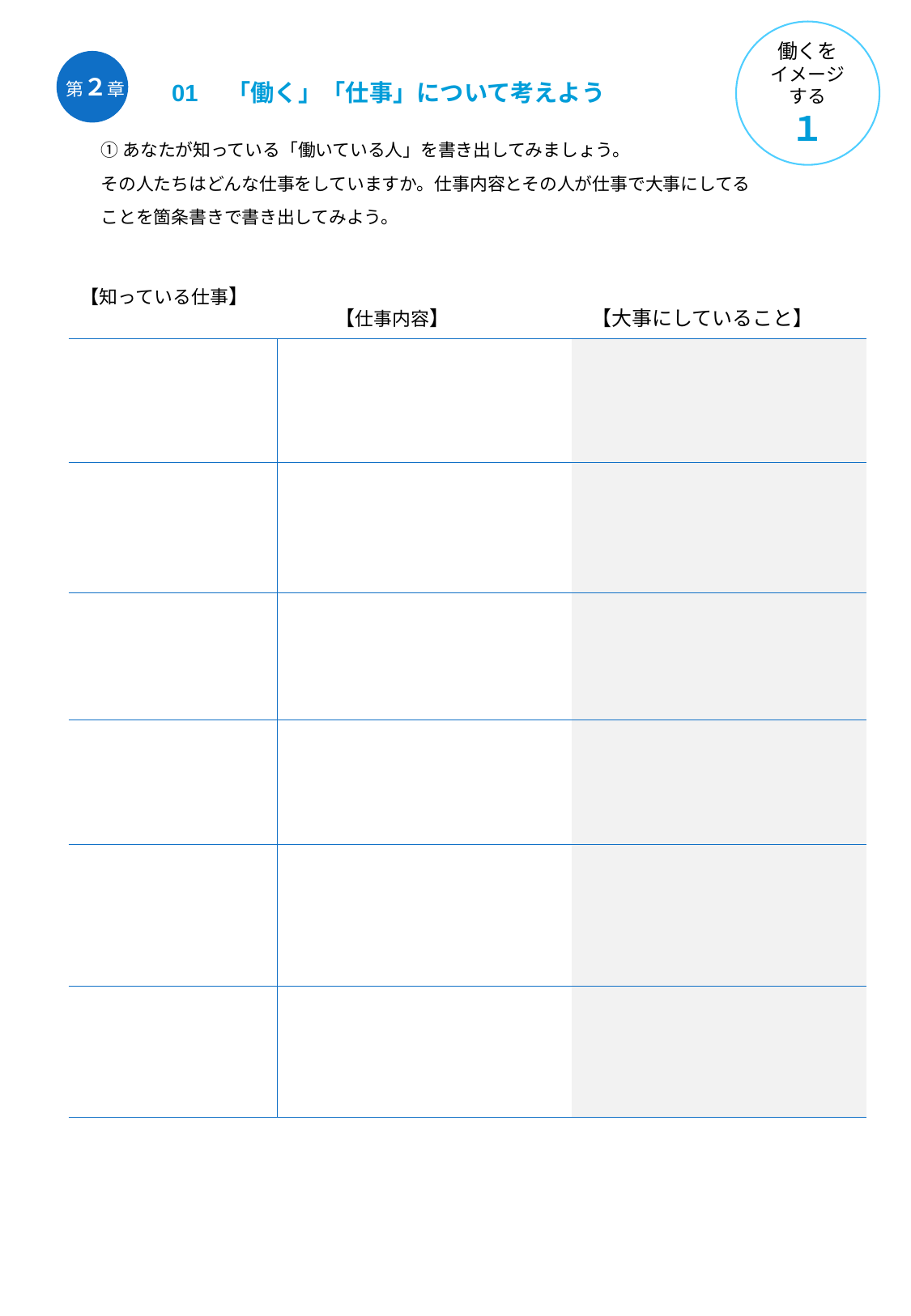

働くを
イメージする
１

第２章
01　「働く」「仕事」について考えよう
①あなたが知っている「働いている人」を書き出してみましょう。
その人たちはどんな仕事をしていますか。仕事内容とその人が仕事で大事にしてる　ことを箇条書きで書き出してみよう。
| 【知っている仕事】 | 【仕事内容】　　　　　　　【大事にしていること】 |  |
| --- | --- | --- |
|  |  |  |
|  |  |  |
|  |  |  |
|  |  |  |
|  |  |  |
|  |  |  |
|  |  |  |